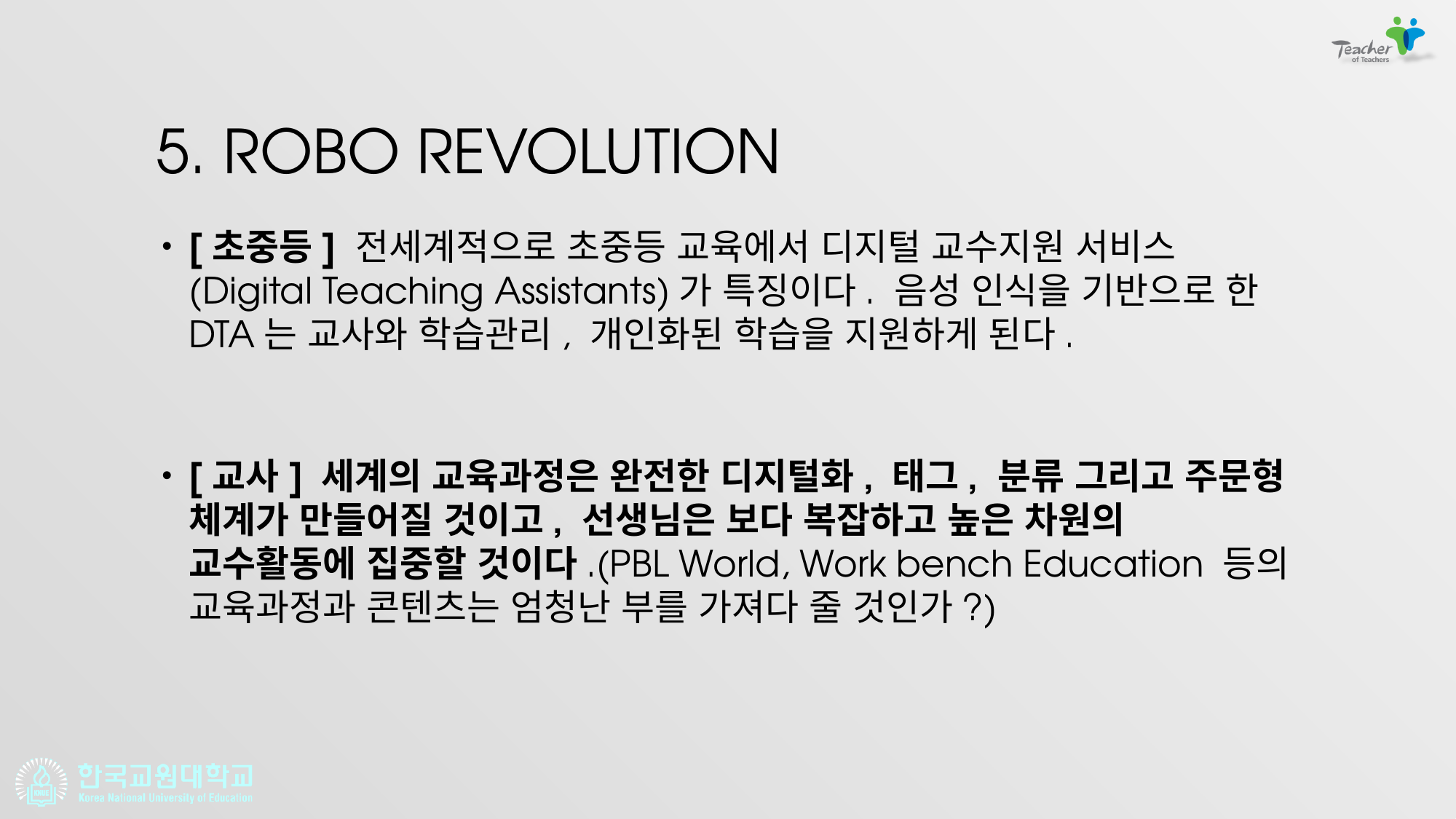

# 5. Robo Revolution
[초중등] 전세계적으로 초중등 교육에서 디지털 교수지원 서비스(Digital Teaching Assistants)가 특징이다. 음성 인식을 기반으로 한 DTA는 교사와 학습관리, 개인화된 학습을 지원하게 된다.

[교사] 세계의 교육과정은 완전한 디지털화, 태그, 분류 그리고 주문형 체계가 만들어질 것이고, 선생님은 보다 복잡하고 높은 차원의 교수활동에 집중할 것이다.(PBL World, Work bench Education 등의 교육과정과 콘텐츠는 엄청난 부를 가져다 줄 것인가?)